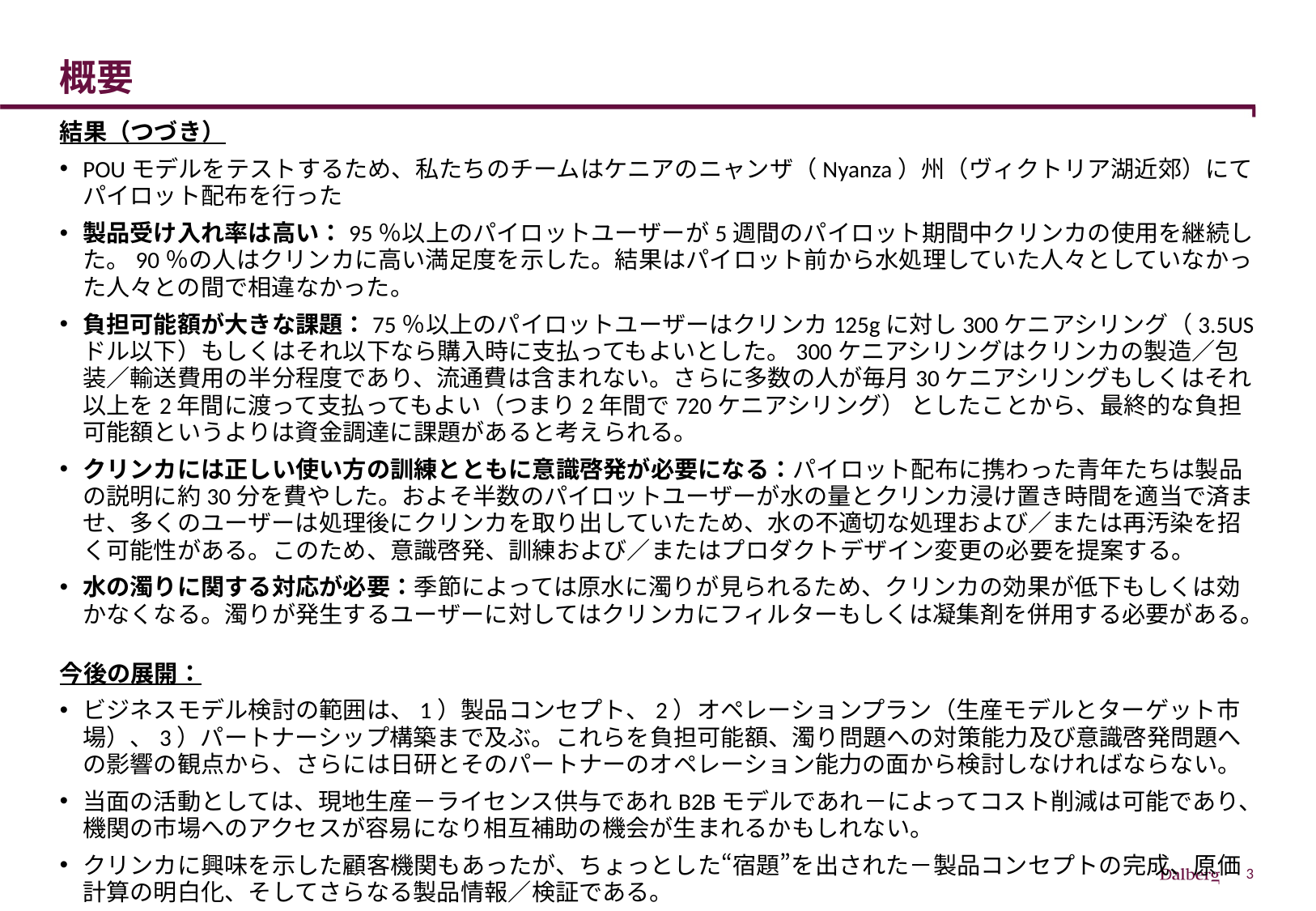

# 概要
結果（つづき）
POUモデルをテストするため、私たちのチームはケニアのニャンザ（Nyanza）州（ヴィクトリア湖近郊）にてパイロット配布を行った
製品受け入れ率は高い：95％以上のパイロットユーザーが5週間のパイロット期間中クリンカの使用を継続した。90％の人はクリンカに高い満足度を示した。結果はパイロット前から水処理していた人々としていなかった人々との間で相違なかった。
負担可能額が大きな課題：75％以上のパイロットユーザーはクリンカ125gに対し300ケニアシリング（3.5USドル以下）もしくはそれ以下なら購入時に支払ってもよいとした。300ケニアシリングはクリンカの製造／包装／輸送費用の半分程度であり、流通費は含まれない。さらに多数の人が毎月30ケニアシリングもしくはそれ以上を2年間に渡って支払ってもよい（つまり2年間で720ケニアシリング） としたことから、最終的な負担可能額というよりは資金調達に課題があると考えられる。
クリンカには正しい使い方の訓練とともに意識啓発が必要になる：パイロット配布に携わった青年たちは製品の説明に約30分を費やした。およそ半数のパイロットユーザーが水の量とクリンカ浸け置き時間を適当で済ませ、多くのユーザーは処理後にクリンカを取り出していたため、水の不適切な処理および／または再汚染を招く可能性がある。このため、意識啓発、訓練および／またはプロダクトデザイン変更の必要を提案する。
水の濁りに関する対応が必要：季節によっては原水に濁りが見られるため、クリンカの効果が低下もしくは効かなくなる。濁りが発生するユーザーに対してはクリンカにフィルターもしくは凝集剤を併用する必要がある。
今後の展開：
ビジネスモデル検討の範囲は、1）製品コンセプト、2）オペレーションプラン（生産モデルとターゲット市場）、3）パートナーシップ構築まで及ぶ。これらを負担可能額、濁り問題への対策能力及び意識啓発問題への影響の観点から、さらには日研とそのパートナーのオペレーション能力の面から検討しなければならない。
当面の活動としては、現地生産－ライセンス供与であれB2Bモデルであれ－によってコスト削減は可能であり、機関の市場へのアクセスが容易になり相互補助の機会が生まれるかもしれない。
クリンカに興味を示した顧客機関もあったが、ちょっとした“宿題”を出された－製品コンセプトの完成、原価計算の明白化、そしてさらなる製品情報／検証である。